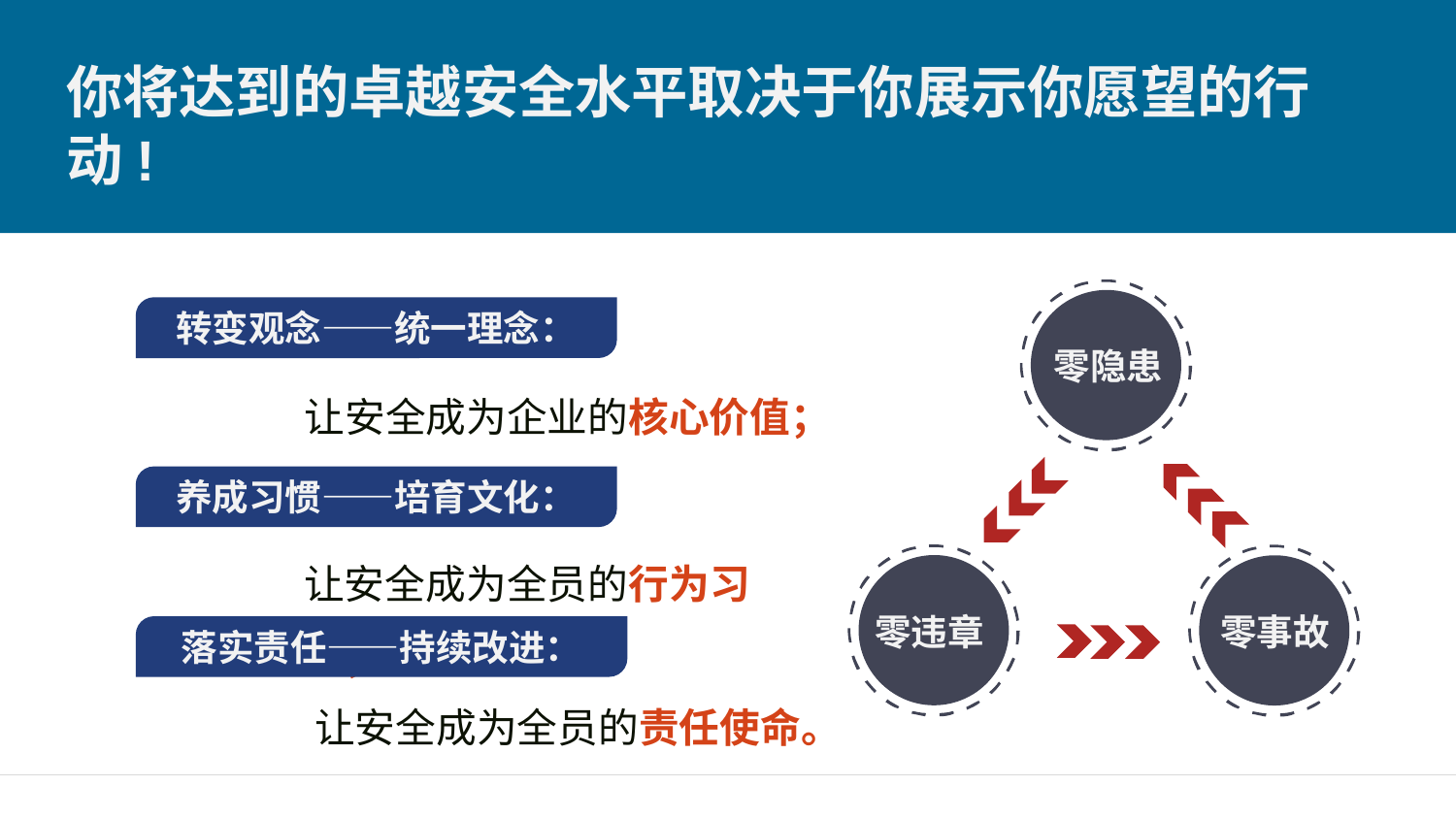

你将达到的卓越安全水平取决于你展示你愿望的行动!

零隐患
转变观念——统一理念：
让安全成为企业的核心价值；
养成习惯——培育文化：

让安全成为全员的行为习惯；

零违章

零事故
落实责任——持续改进：

让安全成为全员的责任使命。